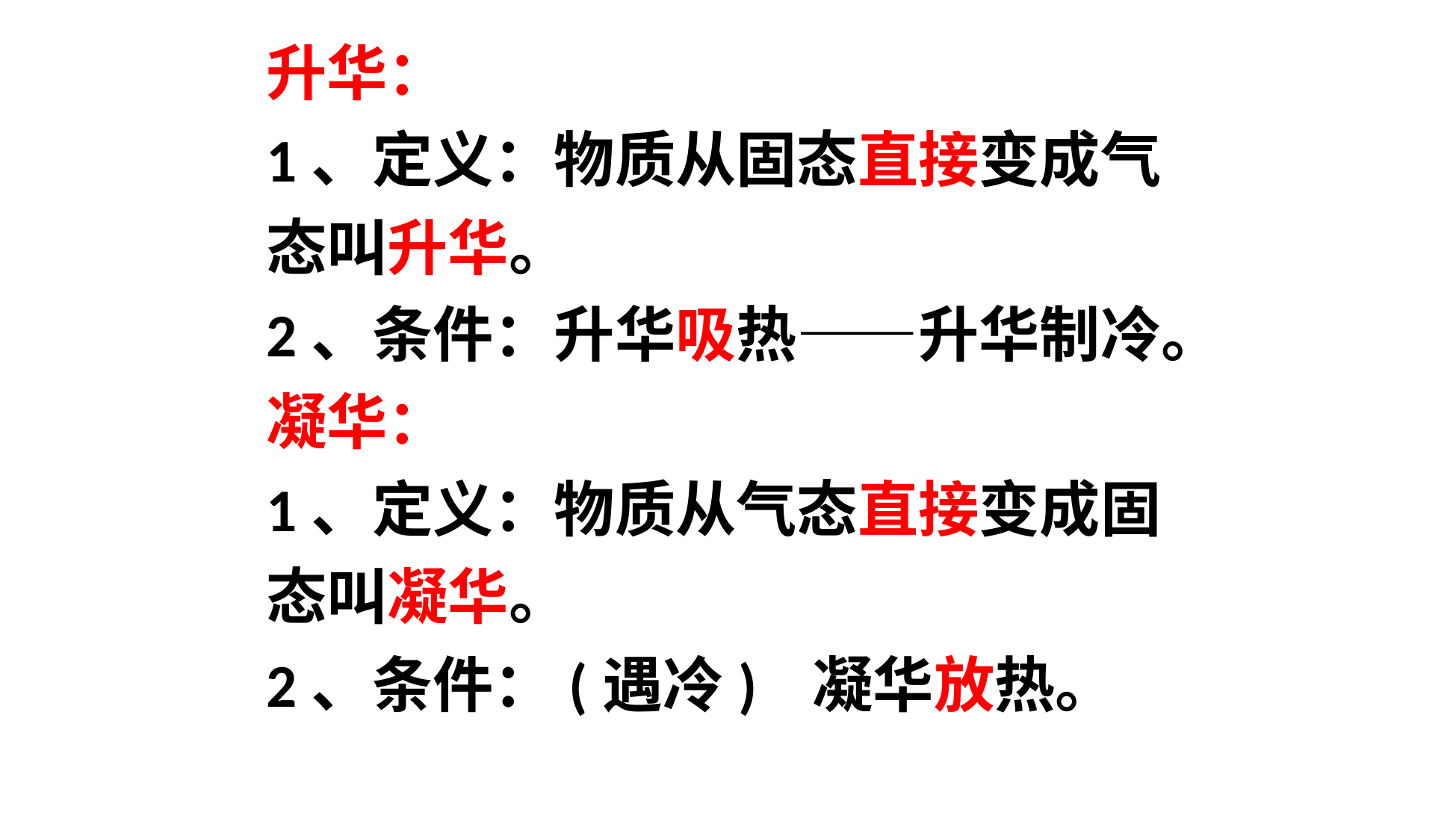

升华：
1、定义：物质从固态直接变成气态叫升华。
2、条件：升华吸热——升华制冷。
凝华：
1、定义：物质从气态直接变成固态叫凝华。
2、条件：(遇冷)   凝华放热。